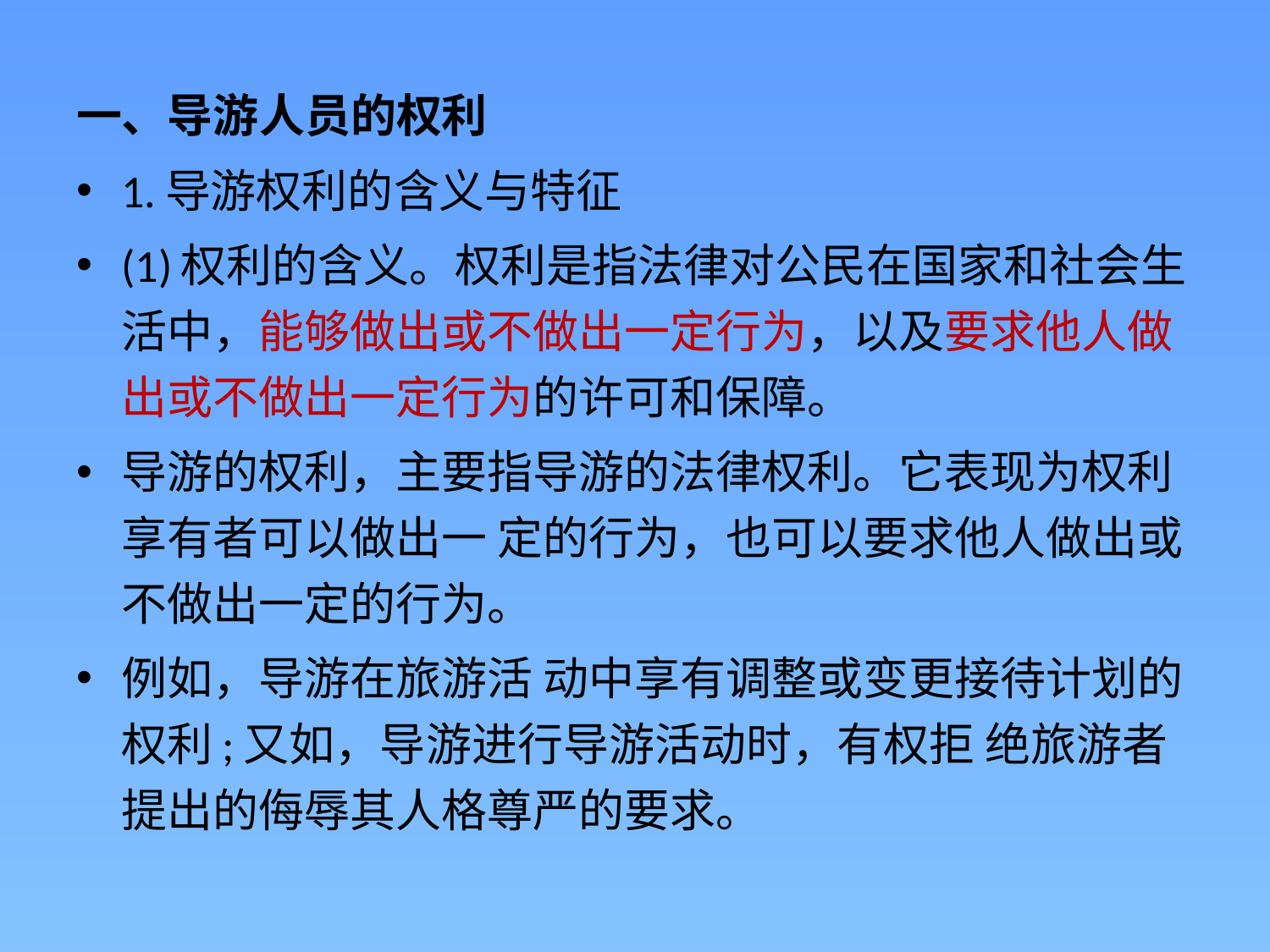

一、导游人员的权利
1.导游权利的含义与特征
(1)权利的含义。权利是指法律对公民在国家和社会生活中，能够做出或不做出一定行为，以及要求他人做出或不做出一定行为的许可和保障。
导游的权利，主要指导游的法律权利。它表现为权利享有者可以做出一 定的行为，也可以要求他人做出或不做出一定的行为。
例如，导游在旅游活 动中享有调整或变更接待计划的权利;又如，导游进行导游活动时，有权拒 绝旅游者提出的侮辱其人格尊严的要求。